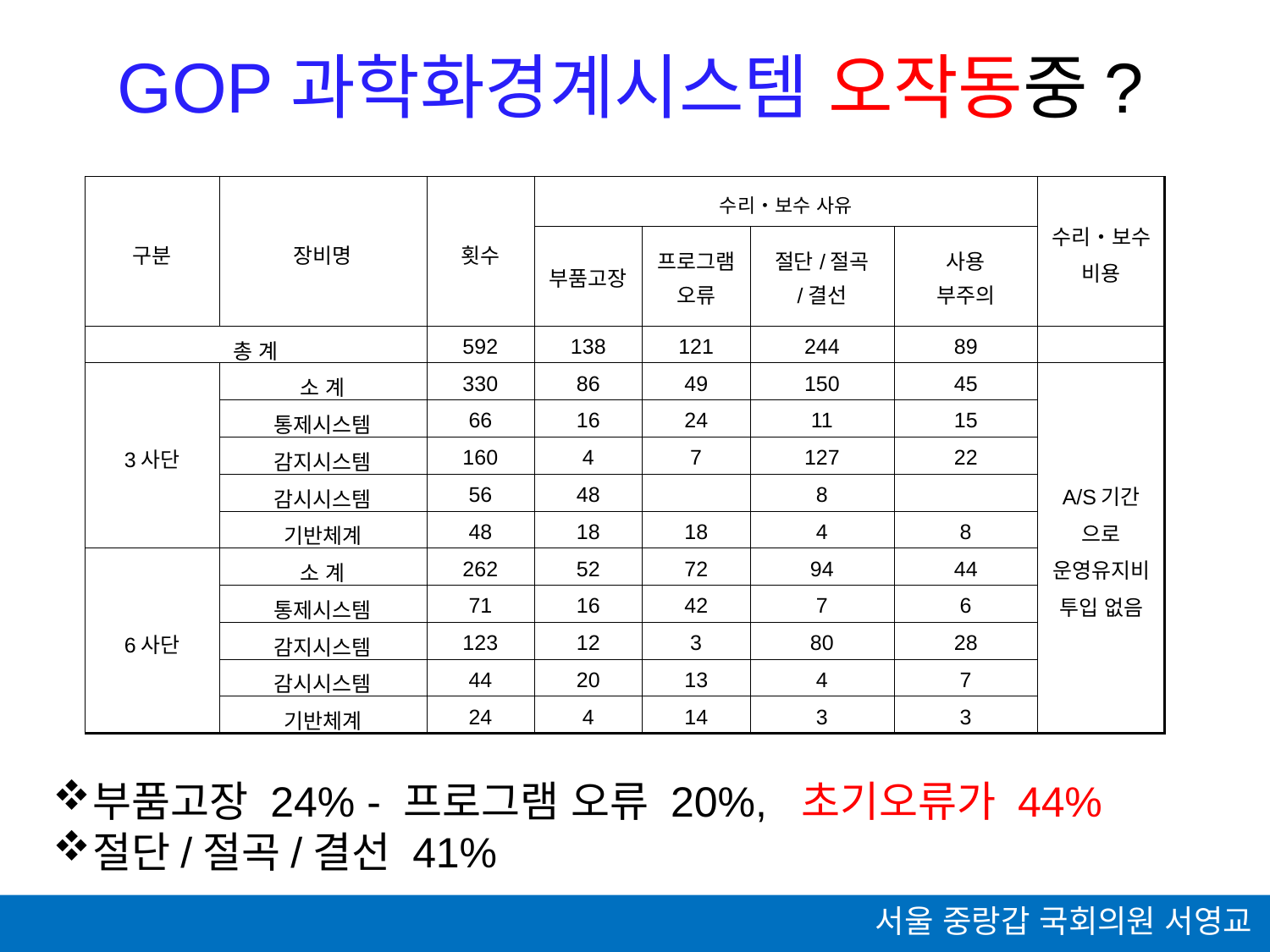

GOP과학화경계시스템 오작동중?
| 구분 | 장비명 | 횟수 | 수리‧보수 사유 |  |  |  | 수리‧보수 비용 |
| --- | --- | --- | --- | --- | --- | --- | --- |
|  |  |  | 부품고장 | 프로그램 오류 | 절단/절곡 /결선 | 사용 부주의 |  |
| 총 계 |  | 592 | 138 | 121 | 244 | 89 |  |
| 3사단 | 소 계 | 330 | 86 | 49 | 150 | 45 | A/S기간 으로 운영유지비 투입 없음 |
|  | 통제시스템 | 66 | 16 | 24 | 11 | 15 |  |
|  | 감지시스템 | 160 | 4 | 7 | 127 | 22 |  |
|  | 감시시스템 | 56 | 48 |  | 8 |  |  |
|  | 기반체계 | 48 | 18 | 18 | 4 | 8 |  |
| 6사단 | 소 계 | 262 | 52 | 72 | 94 | 44 |  |
|  | 통제시스템 | 71 | 16 | 42 | 7 | 6 |  |
|  | 감지시스템 | 123 | 12 | 3 | 80 | 28 |  |
|  | 감시시스템 | 44 | 20 | 13 | 4 | 7 |  |
|  | 기반체계 | 24 | 4 | 14 | 3 | 3 |  |
부품고장 24% - 프로그램 오류 20%,  초기오류가 44%
절단/절곡/결선 41%

서울 중랑갑 국회의원 서영교